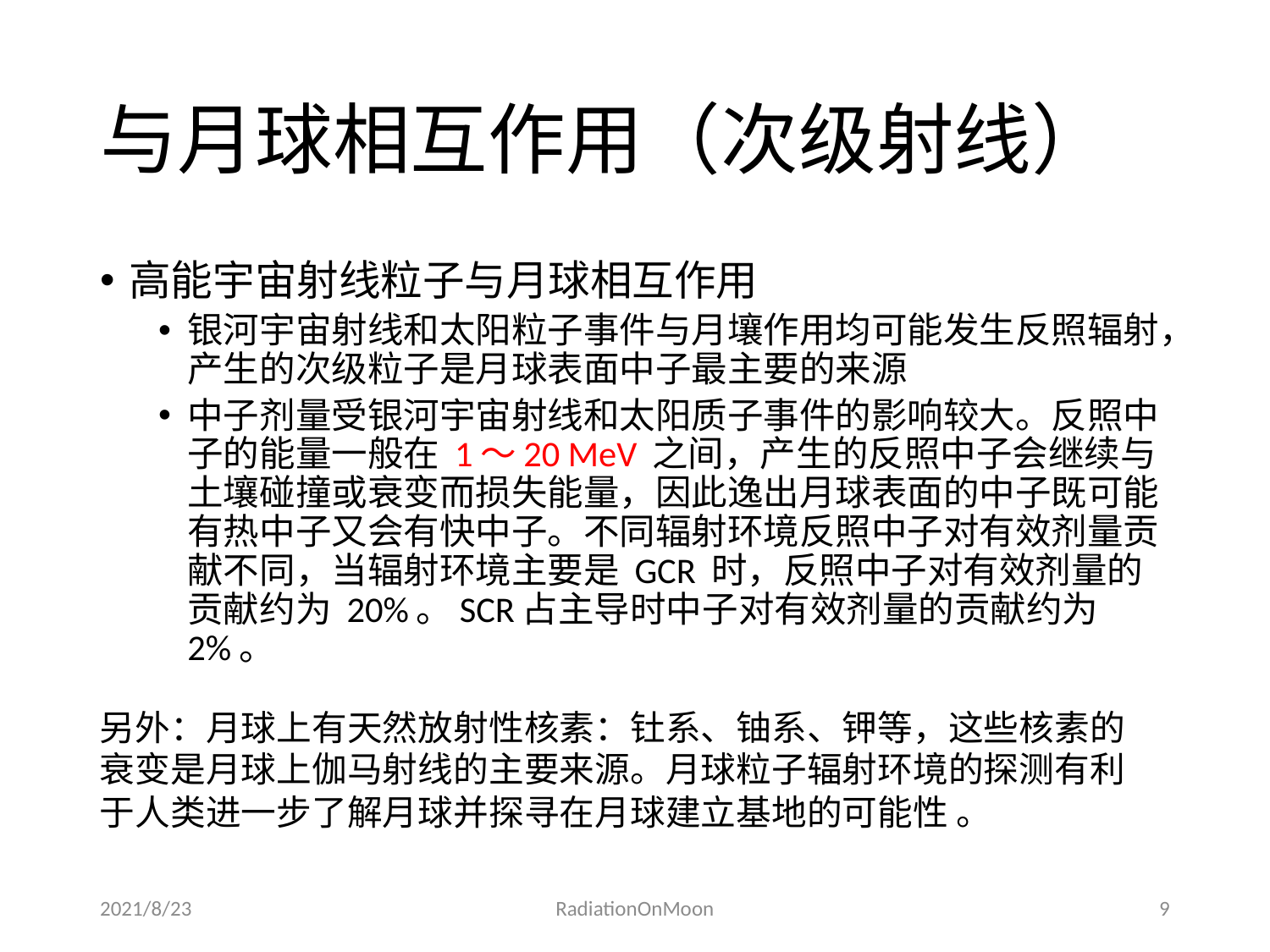

# 与月球相互作用（次级射线）
高能宇宙射线粒子与月球相互作用
银河宇宙射线和太阳粒子事件与月壤作用均可能发生反照辐射，产生的次级粒子是月球表面中子最主要的来源
中子剂量受银河宇宙射线和太阳质子事件的影响较大。反照中子的能量一般在 1～20 MeV 之间，产生的反照中子会继续与土壤碰撞或衰变而损失能量，因此逸出月球表面的中子既可能有热中子又会有快中子。不同辐射环境反照中子对有效剂量贡献不同，当辐射环境主要是 GCR 时，反照中子对有效剂量的贡献约为 20%。SCR占主导时中子对有效剂量的贡献约为2%。
另外：月球上有天然放射性核素：钍系、铀系、钾等，这些核素的衰变是月球上伽马射线的主要来源。月球粒子辐射环境的探测有利于人类进一步了解月球并探寻在月球建立基地的可能性 。
2021/8/23
RadiationOnMoon
9